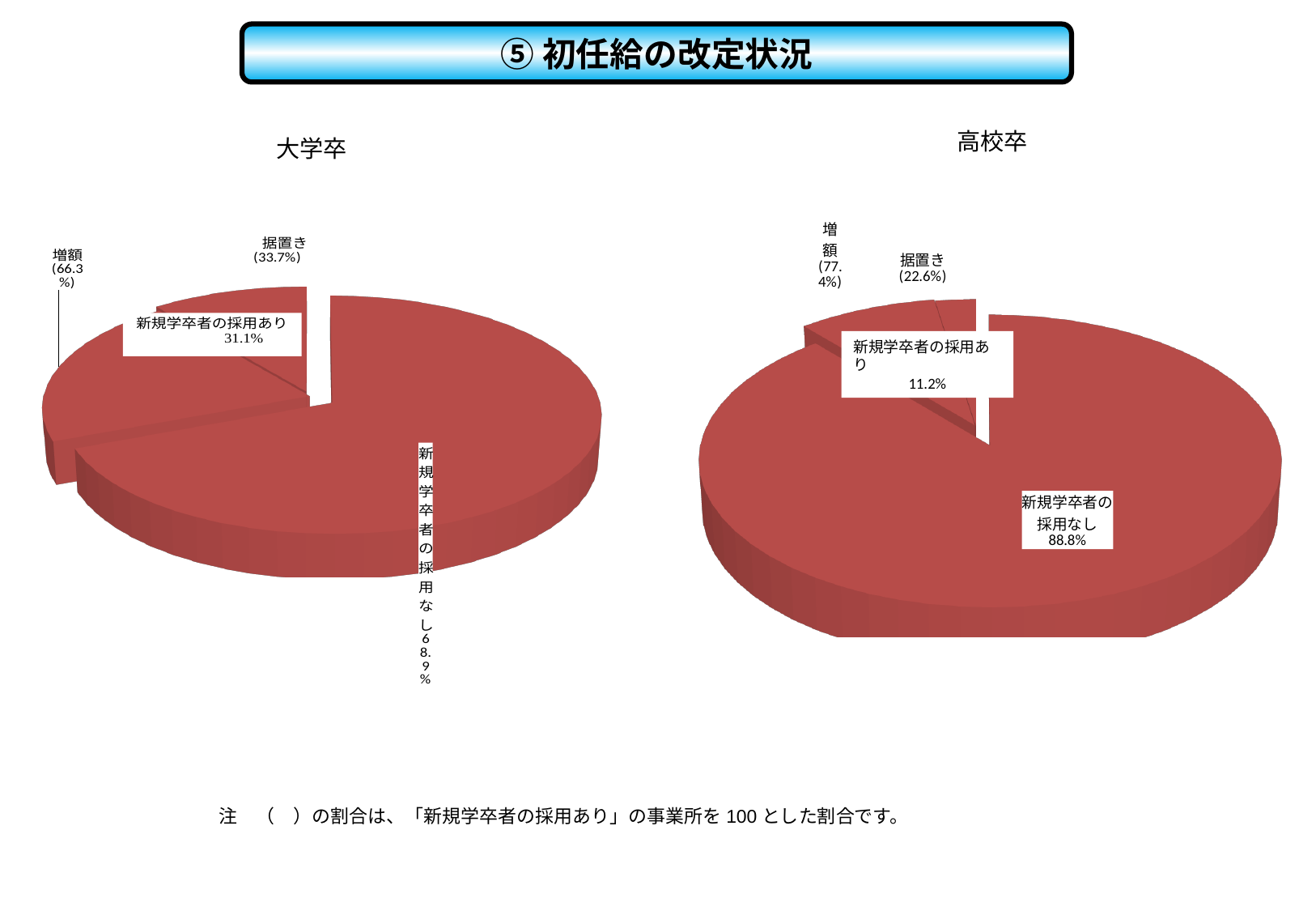

⑤初任給の改定状況
高校卒
大学卒

[unsupported chart]

[unsupported chart]

新規学卒者の採用あり
11.2%
注　（　）の割合は、「新規学卒者の採用あり」の事業所を100とした割合です。